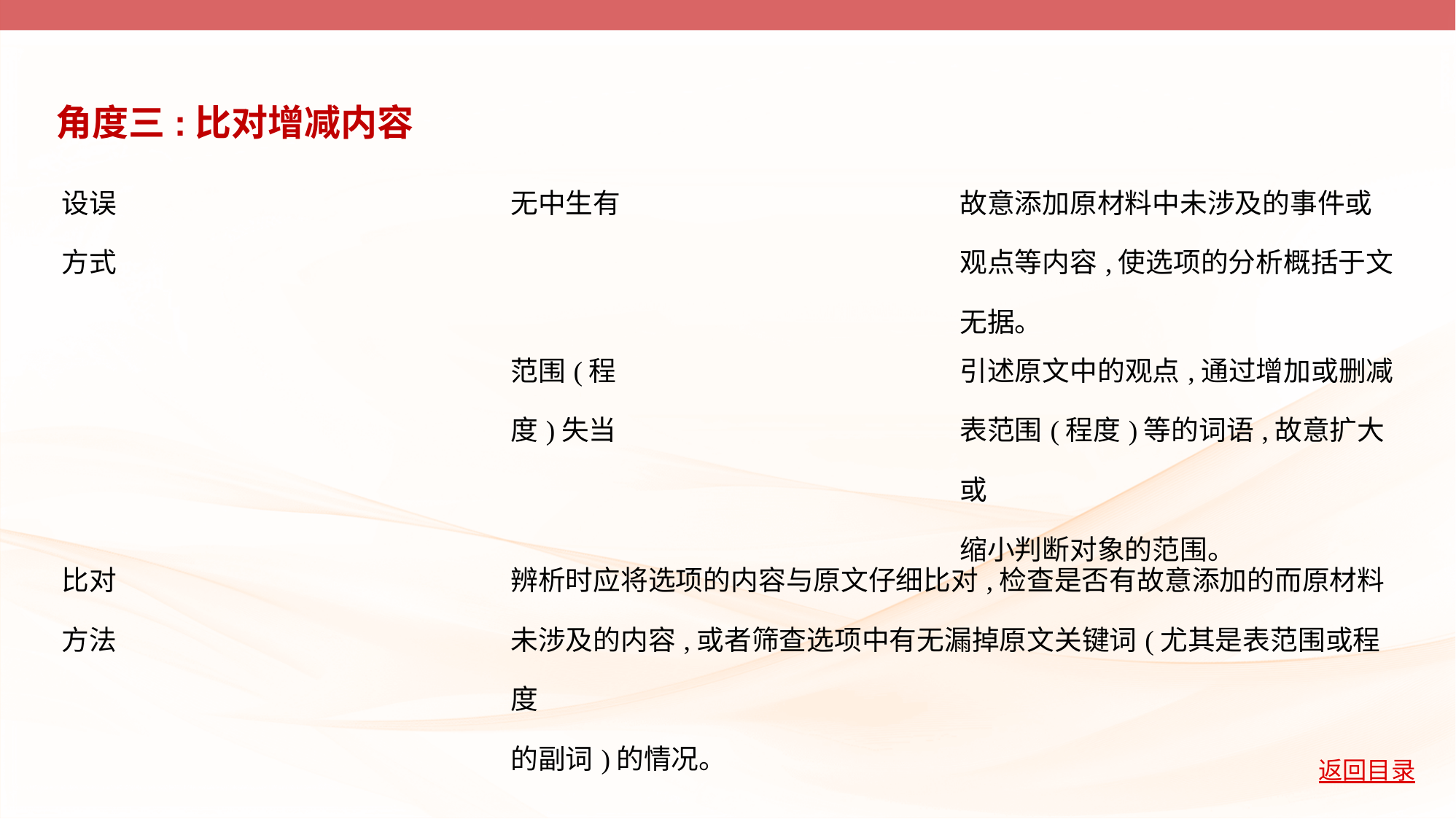

角度三:比对增减内容
| 设误 方式 | 无中生有 | 故意添加原材料中未涉及的事件或 观点等内容,使选项的分析概括于文 无据。 |
| --- | --- | --- |
|  | 范围(程 度)失当 | 引述原文中的观点,通过增加或删减 表范围(程度)等的词语,故意扩大或 缩小判断对象的范围。 |
| 比对 方法 | 辨析时应将选项的内容与原文仔细比对,检查是否有故意添加的而原材料 未涉及的内容,或者筛查选项中有无漏掉原文关键词(尤其是表范围或程度 的副词)的情况。 |  |